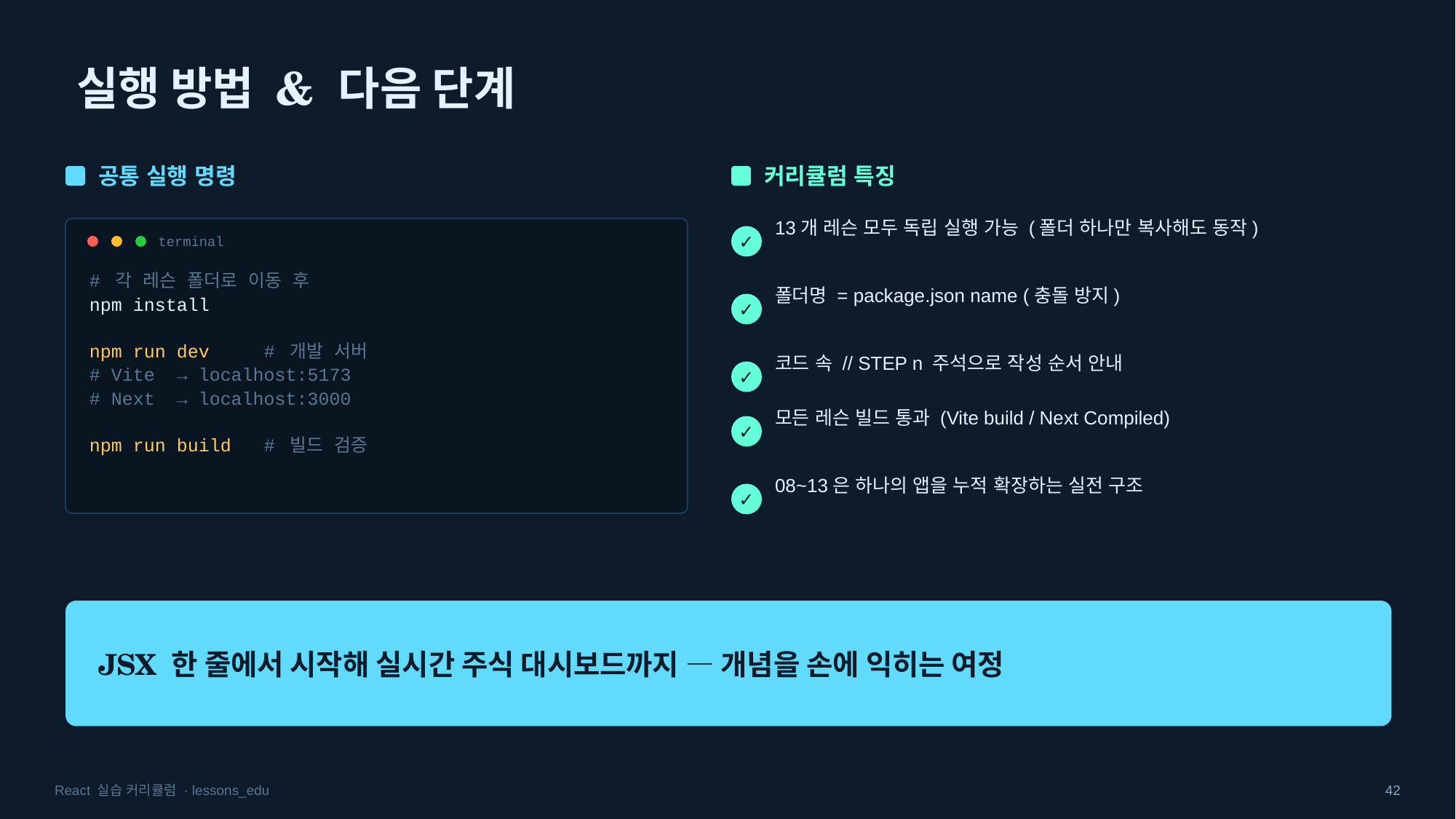

실행 방법 & 다음 단계
공통 실행 명령
커리큘럼 특징

13개 레슨 모두 독립 실행 가능 (폴더 하나만 복사해도 동작)

✓
terminal

# 각 레슨 폴더로 이동 후
npm install

npm run dev     # 개발 서버
# Vite  → localhost:5173
# Next  → localhost:3000

npm run build   # 빌드 검증
폴더명 = package.json name (충돌 방지)

✓
코드 속 // STEP n 주석으로 작성 순서 안내

✓
모든 레슨 빌드 통과 (Vite build / Next Compiled)

✓
08~13은 하나의 앱을 누적 확장하는 실전 구조

✓

JSX 한 줄에서 시작해 실시간 주식 대시보드까지 — 개념을 손에 익히는 여정
React 실습 커리큘럼 · lessons_edu
42